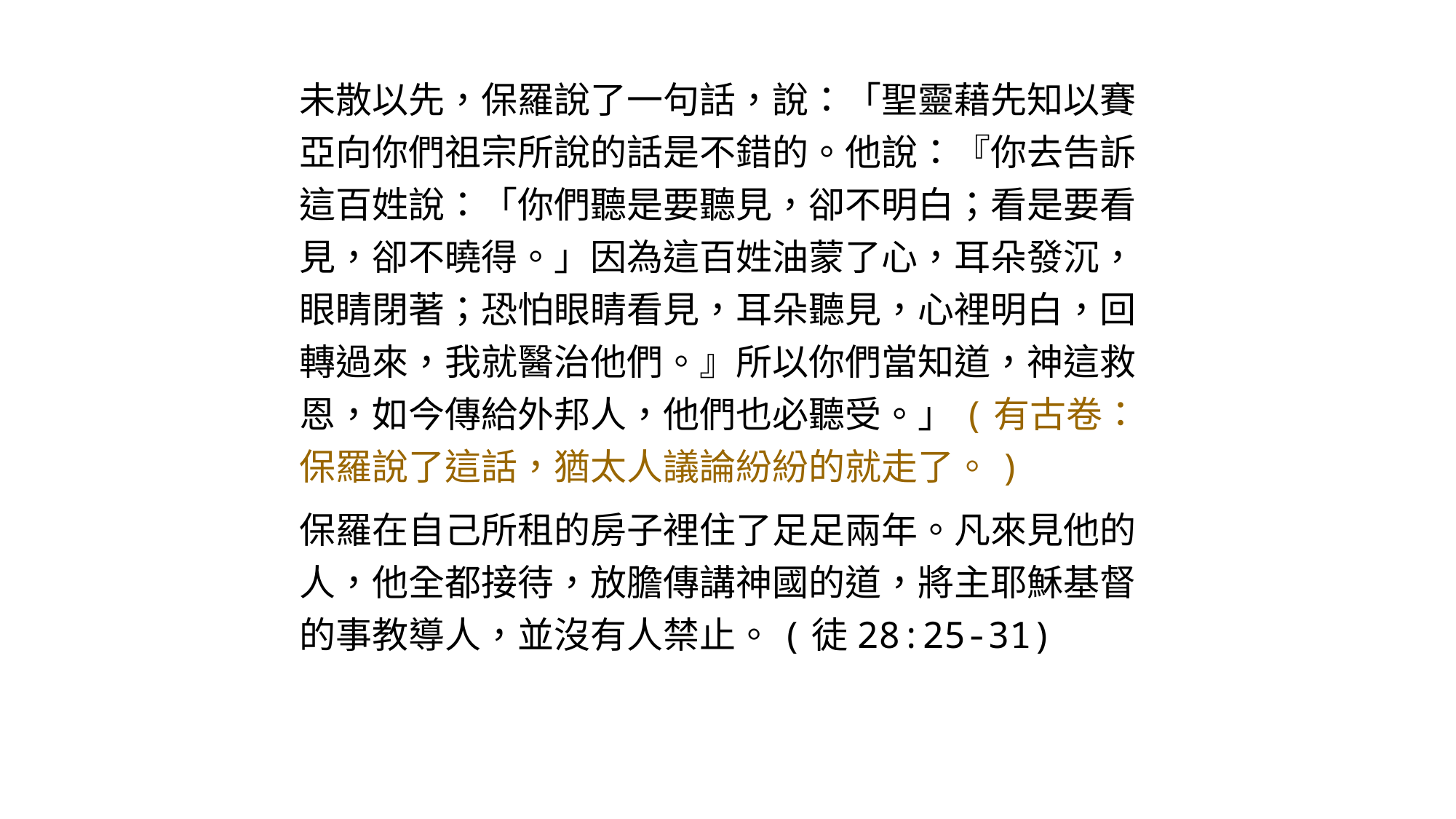

未散以先，保羅說了一句話，說：「聖靈藉先知以賽亞向你們祖宗所說的話是不錯的。他說：『你去告訴這百姓說：「你們聽是要聽見，卻不明白；看是要看見，卻不曉得。」因為這百姓油蒙了心，耳朵發沉，眼睛閉著；恐怕眼睛看見，耳朵聽見，心裡明白，回轉過來，我就醫治他們。』所以你們當知道，神這救恩，如今傳給外邦人，他們也必聽受。」(有古卷：保羅說了這話，猶太人議論紛紛的就走了。)
保羅在自己所租的房子裡住了足足兩年。凡來見他的人，他全都接待，放膽傳講神國的道，將主耶穌基督的事教導人，並沒有人禁止。(徒28:25-31)